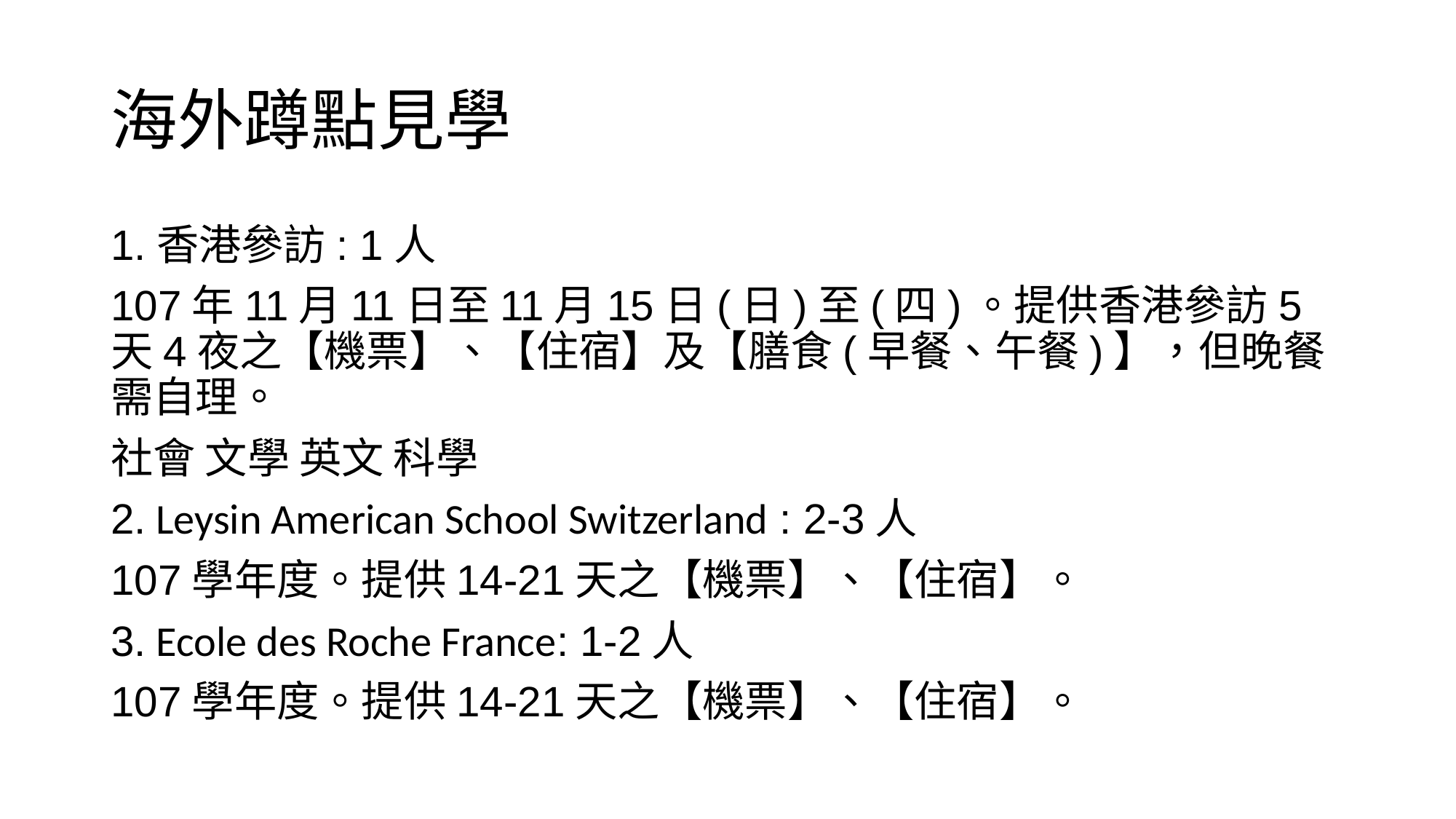

# 海外蹲點見學
1.香港參訪: 1人
107年11月11日至11月15日(日)至(四)。提供香港參訪5天4夜之【機票】、【住宿】及【膳食(早餐、午餐)】，但晚餐需自理。
社會 文學 英文 科學
2. Leysin American School Switzerland : 2-3人
107學年度。提供14-21天之【機票】、【住宿】。
3. Ecole des Roche France: 1-2人
107學年度。提供14-21天之【機票】、【住宿】。